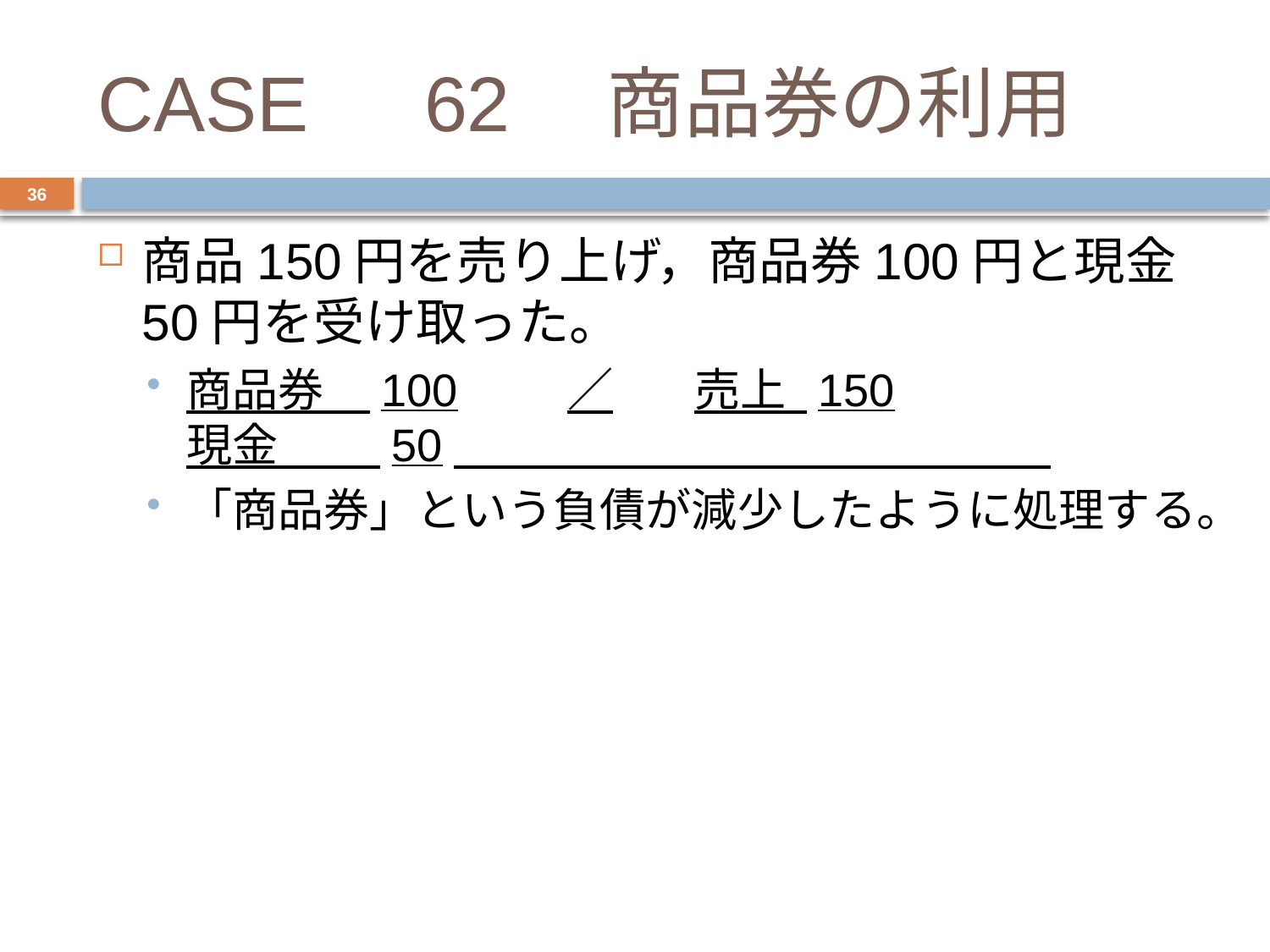

# CASE　62　商品券の利用
36
商品150円を売り上げ，商品券100円と現金50円を受け取った。
商品券　100	／	売上  150
現金　　 50　　　　　　　　　　　　　｜
「商品券」という負債が減少したように処理する。